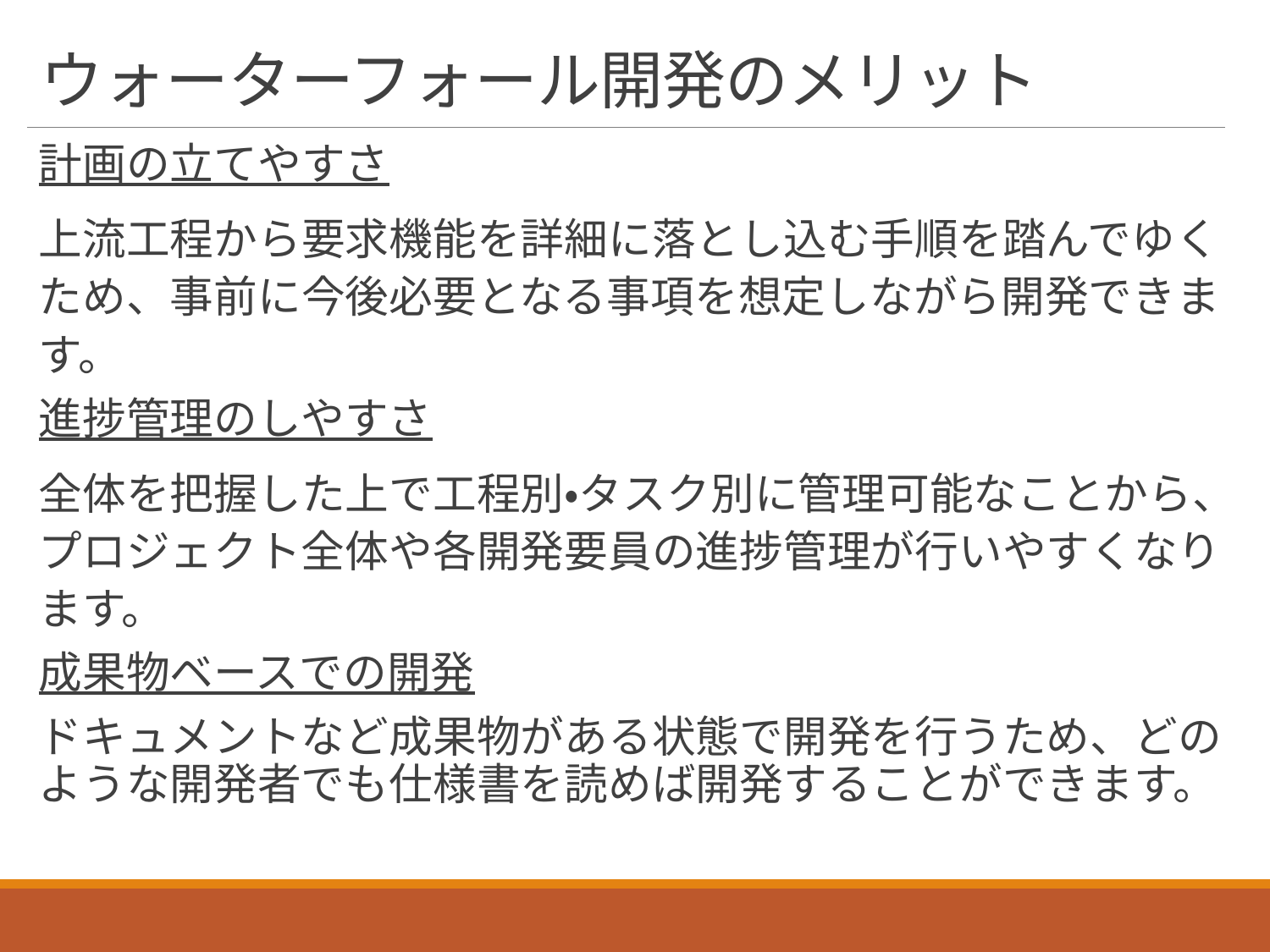

# ウォーターフォール開発のメリット
計画の立てやすさ
上流工程から要求機能を詳細に落とし込む手順を踏んでゆくため、事前に今後必要となる事項を想定しながら開発できます。
進捗管理のしやすさ
全体を把握した上で工程別・タスク別に管理可能なことから、プロジェクト全体や各開発要員の進捗管理が行いやすくなります。
成果物ベースでの開発
ドキュメントなど成果物がある状態で開発を行うため、どのような開発者でも仕様書を読めば開発することができます。